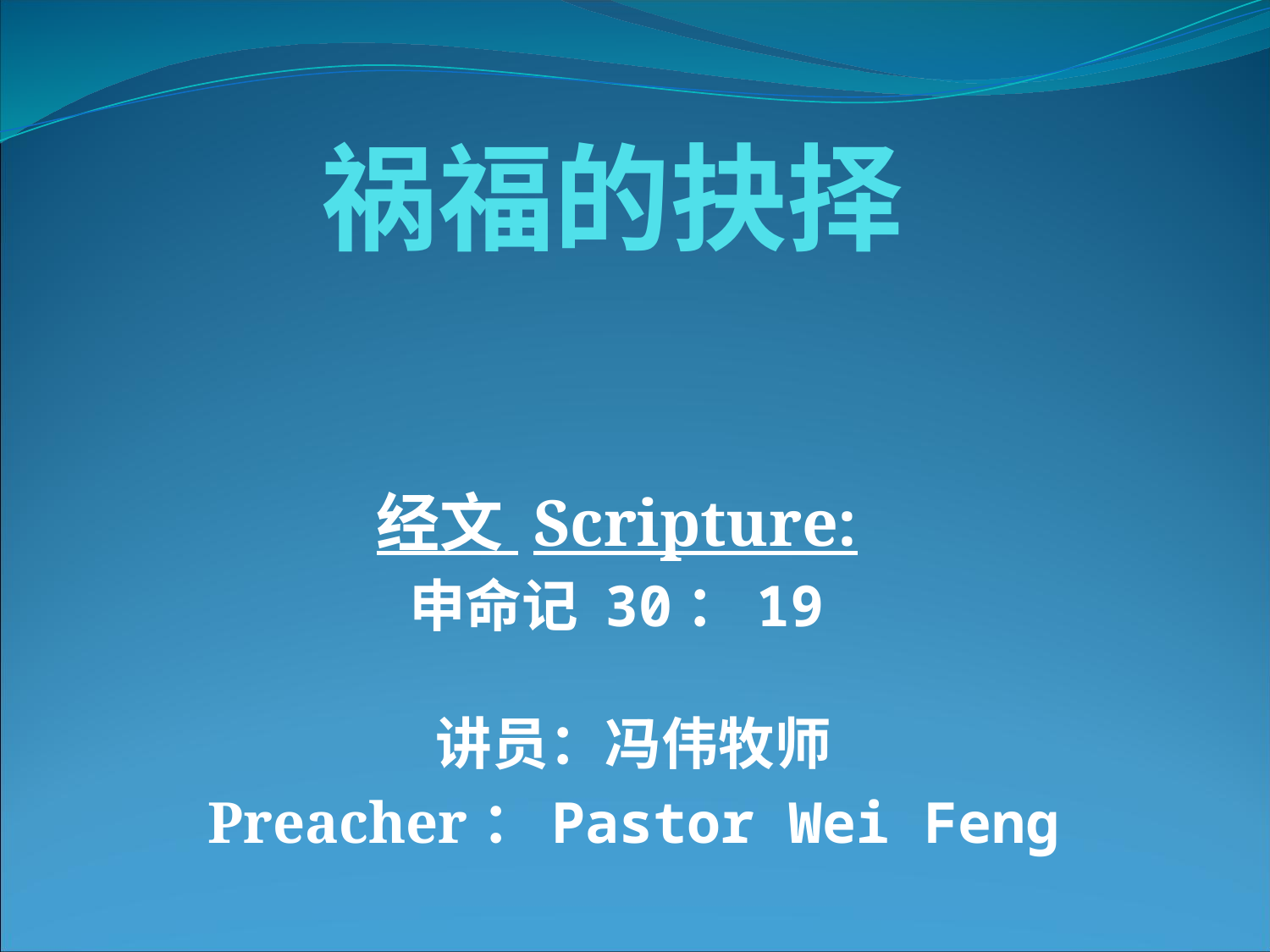

# 祸福的抉择
经文 Scripture:
申命记 30：19

讲员：冯伟牧师
Preacher：Pastor Wei Feng